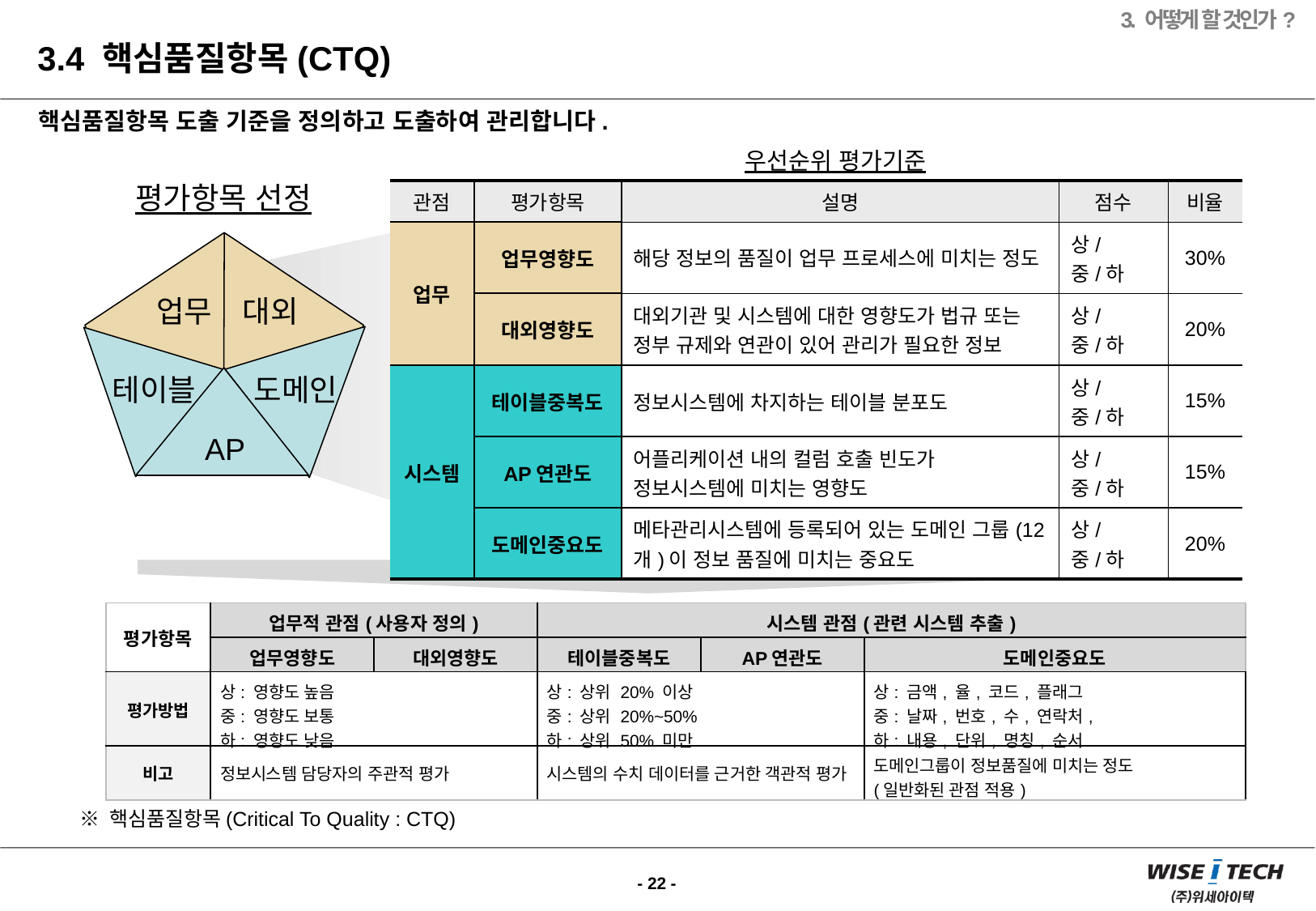

3. 어떻게 할 것인가?
3.4 핵심품질항목(CTQ)
[CTQ 각 항목별 우선순위 적용]
핵심품질항목 도출 기준을 정의하고 도출하여 관리합니다.
우선순위 평가기준
평가항목 선정
| 관점 | 평가항목 | 설명 | 점수 | 비율 |
| --- | --- | --- | --- | --- |
| 업무 | 업무영향도 | 해당 정보의 품질이 업무 프로세스에 미치는 정도 | 상/중/하 | 30% |
|  | 대외영향도 | 대외기관 및 시스템에 대한 영향도가 법규 또는 정부 규제와 연관이 있어 관리가 필요한 정보 | 상/중/하 | 20% |
| 시스템 | 테이블중복도 | 정보시스템에 차지하는 테이블 분포도 | 상/중/하 | 15% |
|  | AP연관도 | 어플리케이션 내의 컬럼 호출 빈도가 정보시스템에 미치는 영향도 | 상/중/하 | 15% |
|  | 도메인중요도 | 메타관리시스템에 등록되어 있는 도메인 그룹(12개)이 정보 품질에 미치는 중요도 | 상/중/하 | 20% |

업무
대외
테이블
도메인
AP

| 평가항목 | 업무적 관점(사용자 정의) |  | 시스템 관점(관련 시스템 추출) |  |  |
| --- | --- | --- | --- | --- | --- |
|  | 업무영향도 | 대외영향도 | 테이블중복도 | AP연관도 | 도메인중요도 |
| 평가방법 | 상: 영향도 높음 중: 영향도 보통 하: 영향도 낮음 |  | 상: 상위 20% 이상 중: 상위 20%~50% 하: 상위 50% 미만 |  | 상: 금액, 율, 코드, 플래그 중: 날짜, 번호, 수, 연락처, 하: 내용, 단위, 명칭, 순서 |
| 비고 | 정보시스템 담당자의 주관적 평가 |  | 시스템의 수치 데이터를 근거한 객관적 평가 |  | 도메인그룹이 정보품질에 미치는 정도 (일반화된 관점 적용) |
※ 핵심품질항목(Critical To Quality : CTQ)